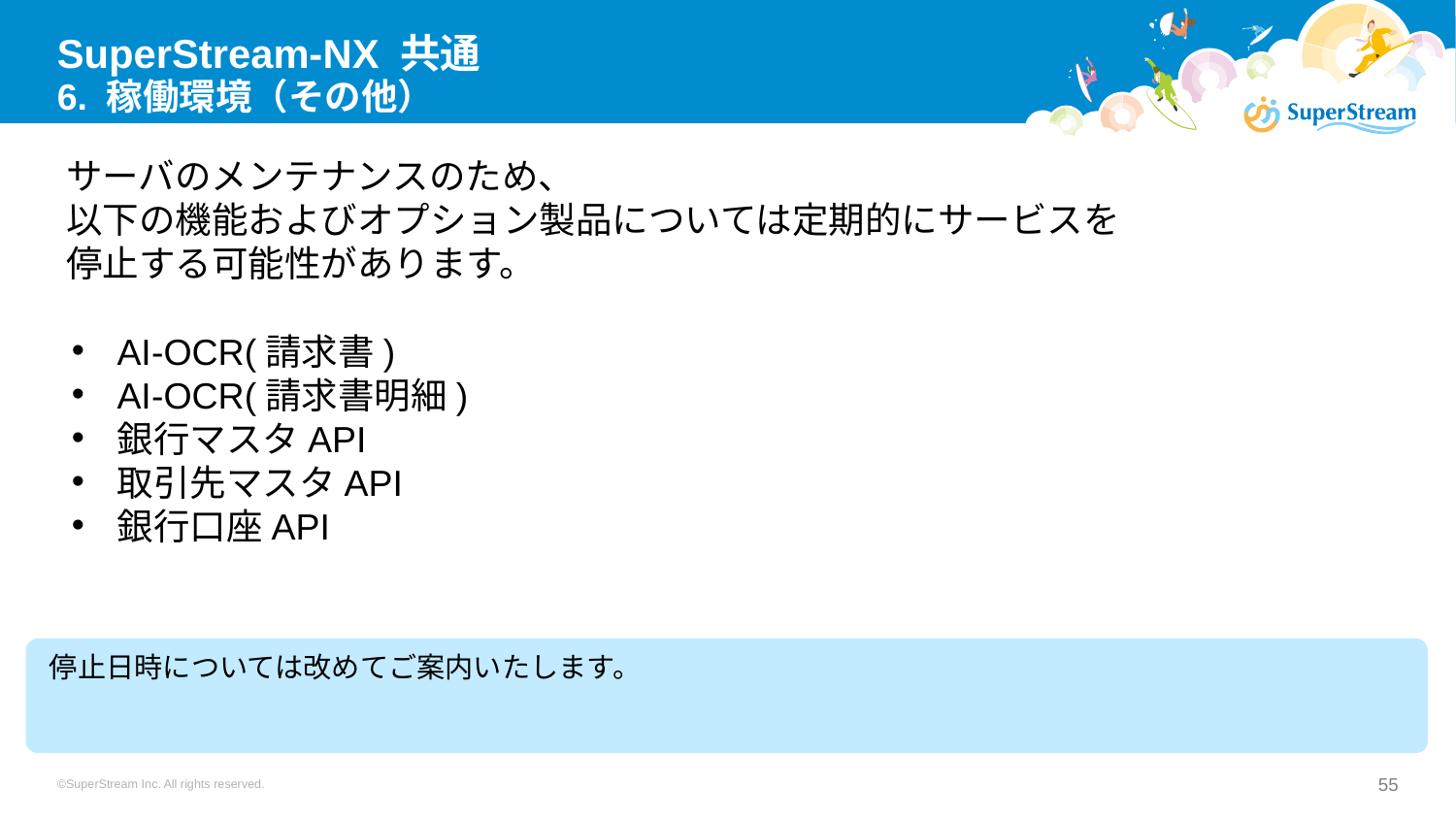

# SuperStream-NX 共通 6. 稼働環境（その他）
サーバのメンテナンスのため、
以下の機能およびオプション製品については定期的にサービスを
停止する可能性があります。
AI-OCR(請求書)
AI-OCR(請求書明細)
銀行マスタAPI
取引先マスタAPI
銀行口座API
停止日時については改めてご案内いたします。
©SuperStream Inc. All rights reserved.
55